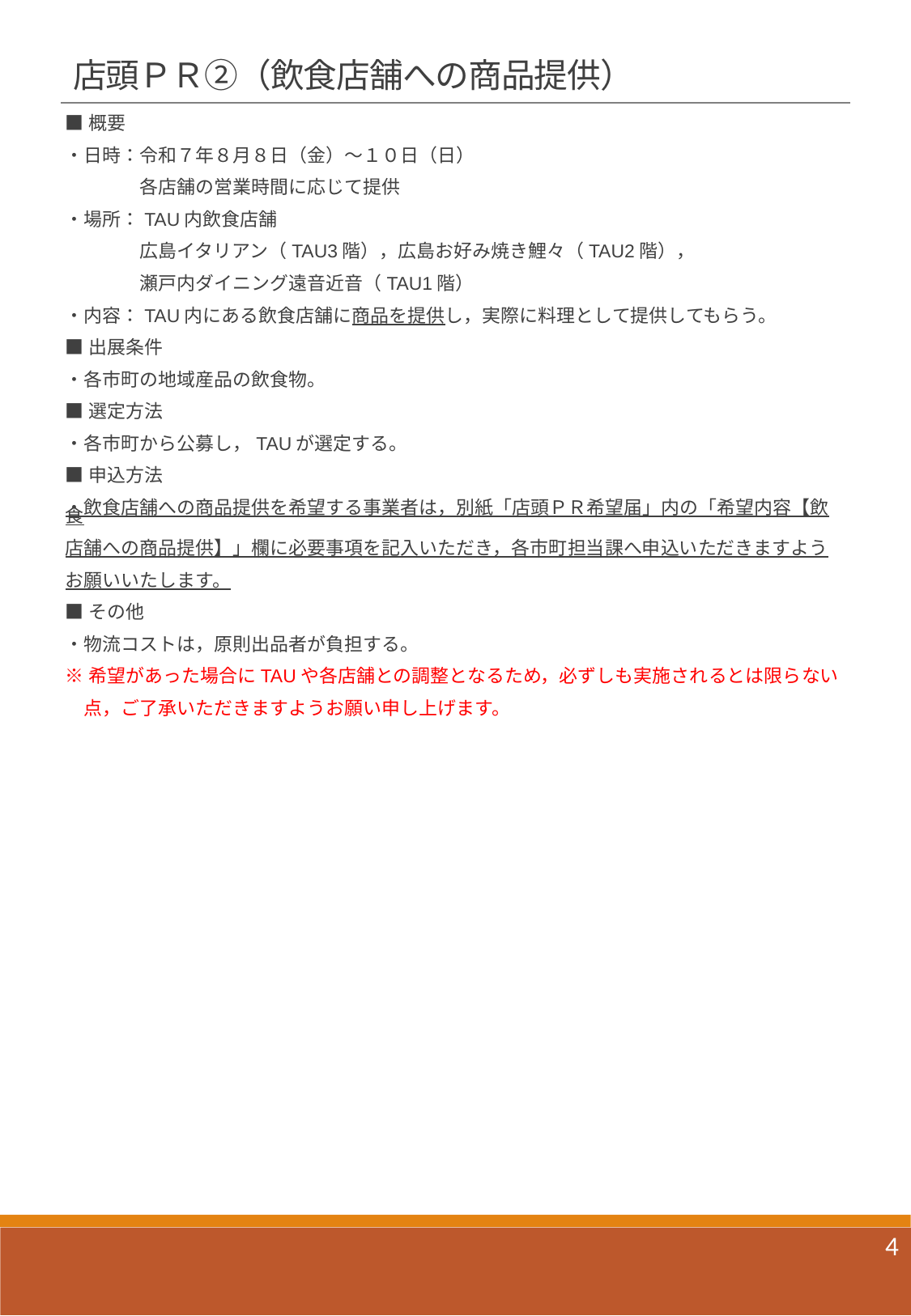

店頭ＰＲ②（飲食店舗への商品提供）
■概要
・日時：令和７年８月８日（金）～１０日（日）
　　　　各店舗の営業時間に応じて提供
・場所：TAU内飲食店舗
　　　　広島イタリアン（TAU3階），広島お好み焼き鯉々（TAU2階），
　　　　瀬戸内ダイニング遠音近音（TAU1階）
・内容：TAU内にある飲食店舗に商品を提供し，実際に料理として提供してもらう。
■出展条件
・各市町の地域産品の飲食物。
■選定方法
・各市町から公募し，TAUが選定する。
■申込方法
・飲食店舗への商品提供を希望する事業者は，別紙「店頭ＰＲ希望届」内の「希望内容【飲食
店舗への商品提供】」欄に必要事項を記入いただき，各市町担当課へ申込いただきますよう
お願いいたします。
■その他
・物流コストは，原則出品者が負担する。
※希望があった場合にTAUや各店舗との調整となるため，必ずしも実施されるとは限らない
　点，ご了承いただきますようお願い申し上げます。

4